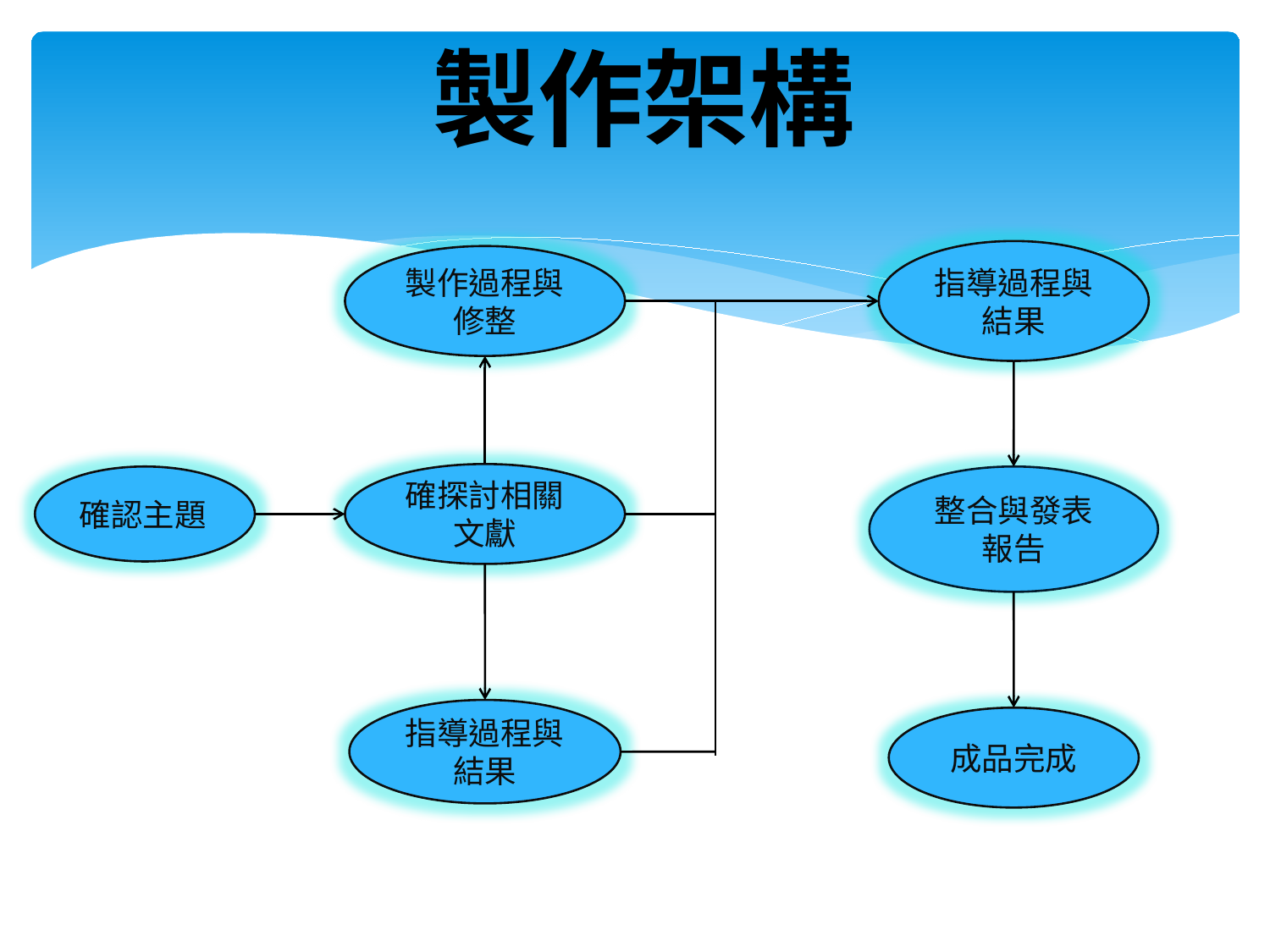

# 製作架構
指導過程與結果

製作過程與修整

確探討相關文獻
確認主題
整合與發表報告
指導過程與結果
成品完成